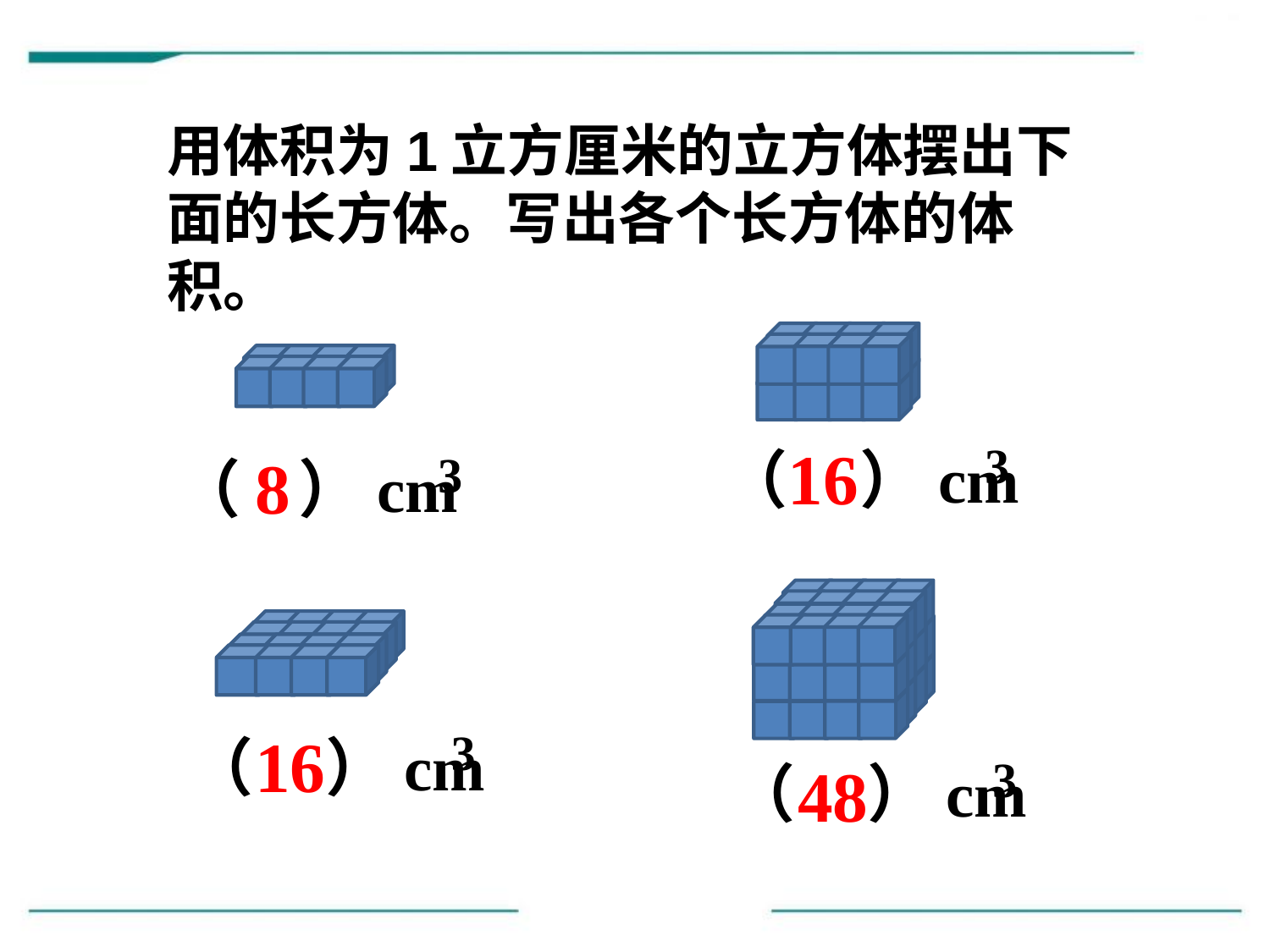

用体积为1立方厘米的立方体摆出下面的长方体。写出各个长方体的体积。

16
3
（     ）cm
3
（    ）cm
8

3
（     ）cm
16
3
（     ）cm
48